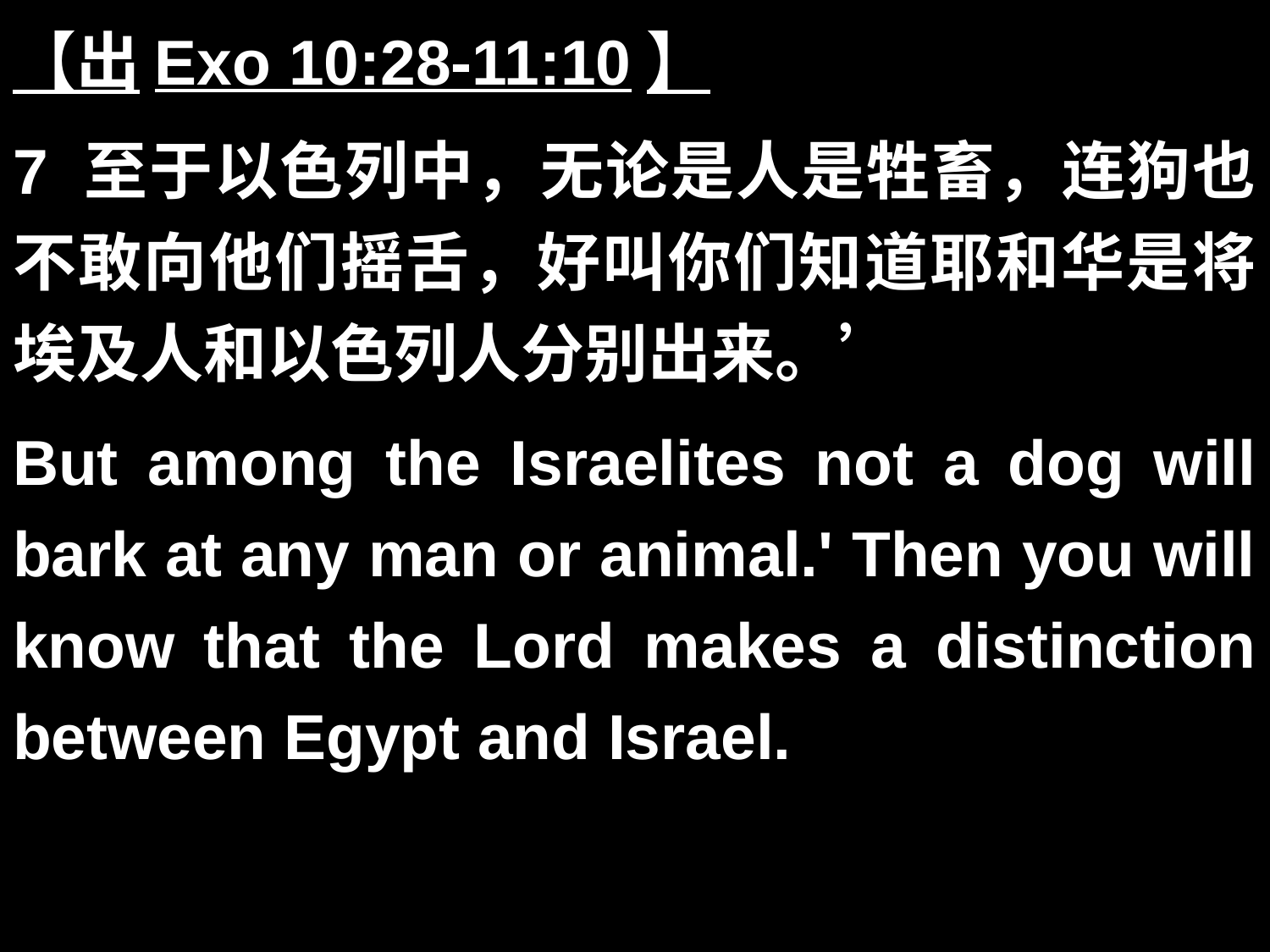

【出Exo 10:28-11:10】
7 至于以色列中，无论是人是牲畜，连狗也不敢向他们摇舌，好叫你们知道耶和华是将埃及人和以色列人分别出来。’
But among the Israelites not a dog will bark at any man or animal.' Then you will know that the Lord makes a distinction between Egypt and Israel.